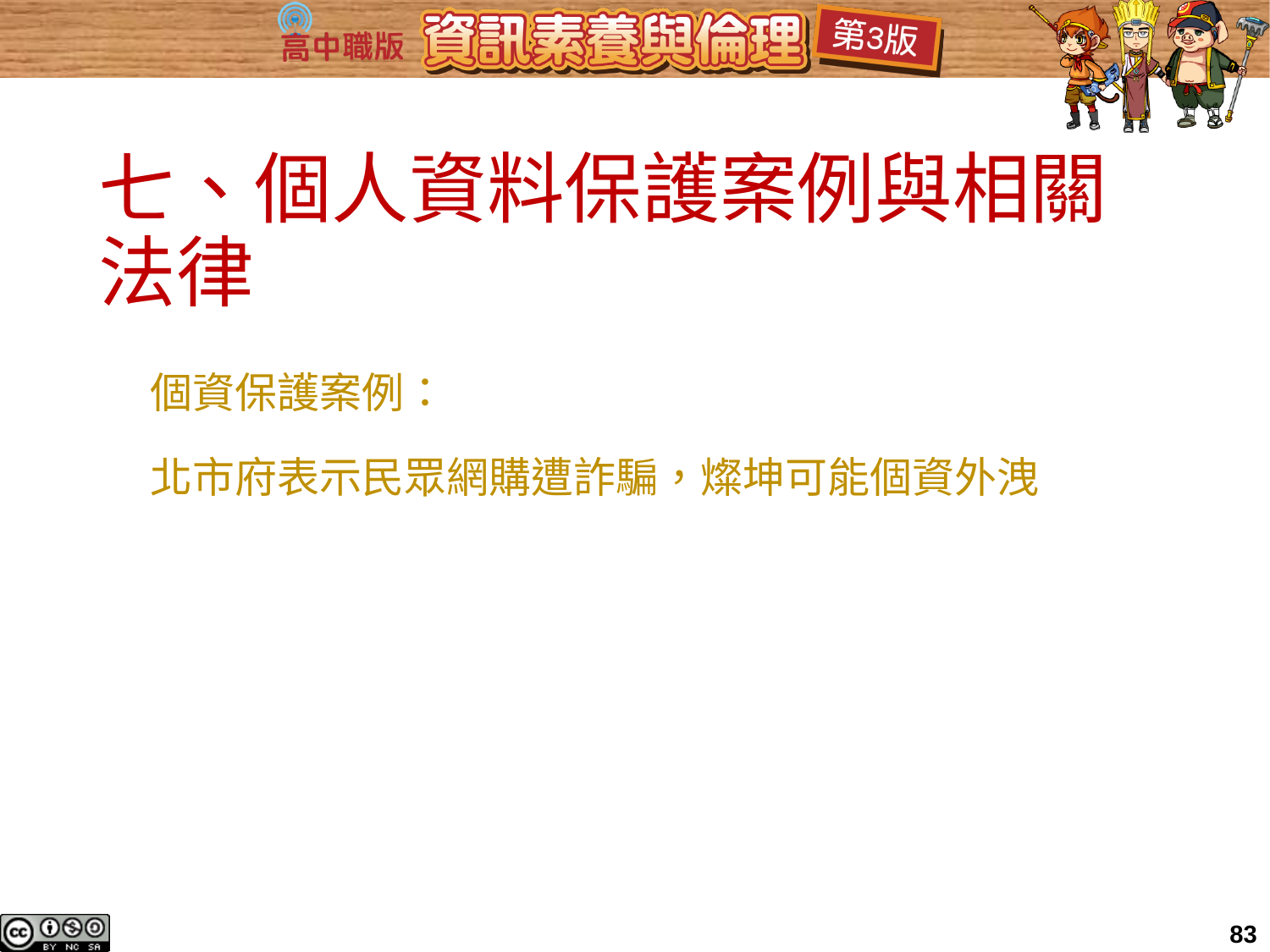

# 七、個人資料保護案例與相關法律

個資保護案例：
北市府表示民眾網購遭詐騙，燦坤可能個資外洩
83